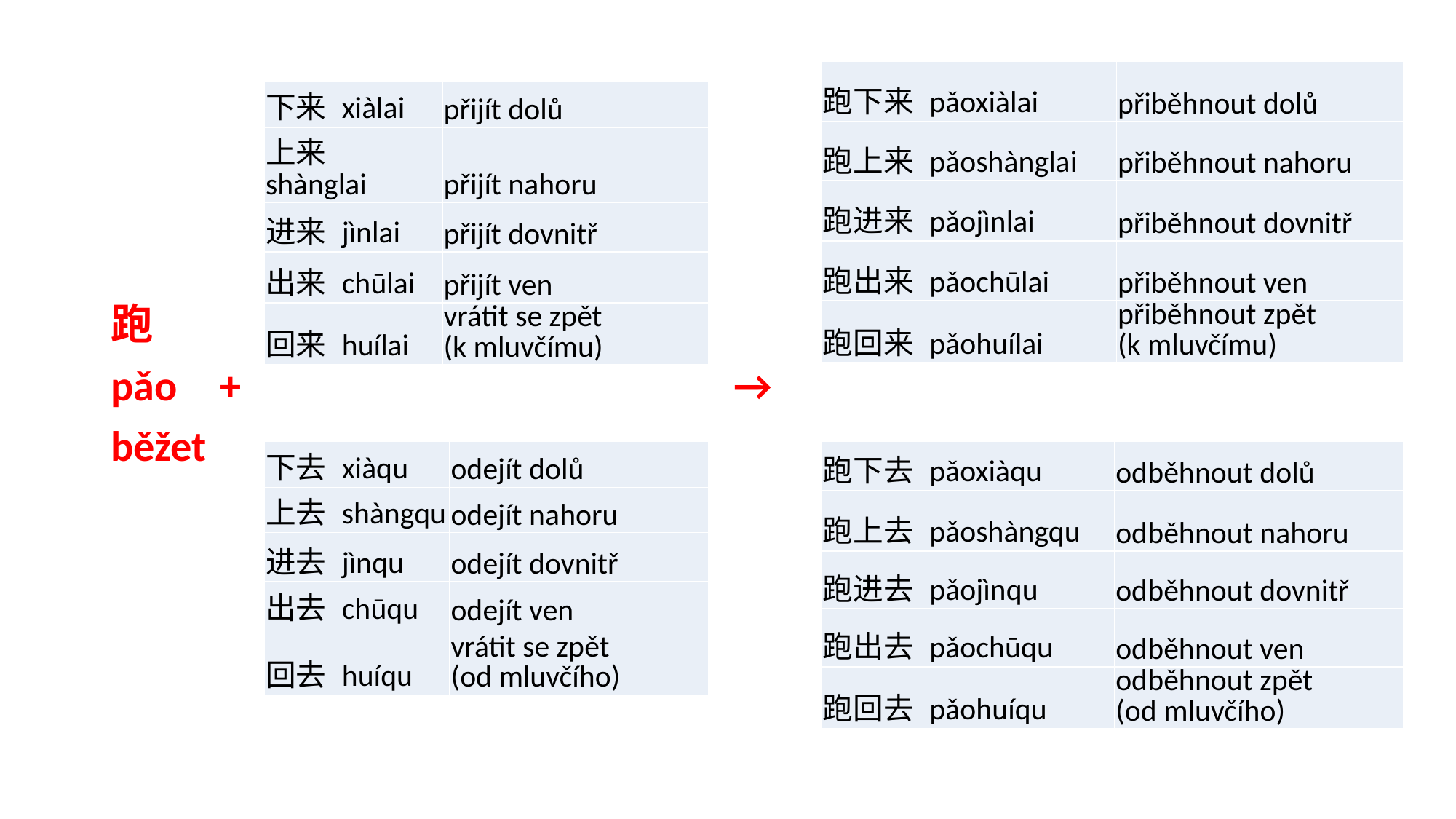

| 跑下来 pǎoxiàlai | přiběhnout dolů |
| --- | --- |
| 跑上来 pǎoshànglai | přiběhnout nahoru |
| 跑进来 pǎojìnlai | přiběhnout dovnitř |
| 跑出来 pǎochūlai | přiběhnout ven |
| 跑回来 pǎohuílai | přiběhnout zpět (k mluvčímu) |
| 下来 xiàlai | přijít dolů |
| --- | --- |
| 上来 shànglai | přijít nahoru |
| 进来 jìnlai | přijít dovnitř |
| 出来 chūlai | přijít ven |
| 回来 huílai | vrátit se zpět (k mluvčímu) |

跑
pǎo 	+				        →
běžet
| 下去 xiàqu | odejít dolů |
| --- | --- |
| 上去 shàngqu | odejít nahoru |
| 进去 jìnqu | odejít dovnitř |
| 出去 chūqu | odejít ven |
| 回去 huíqu | vrátit se zpět (od mluvčího) |
| 跑下去 pǎoxiàqu | odběhnout dolů |
| --- | --- |
| 跑上去 pǎoshàngqu | odběhnout nahoru |
| 跑进去 pǎojìnqu | odběhnout dovnitř |
| 跑出去 pǎochūqu | odběhnout ven |
| 跑回去 pǎohuíqu | odběhnout zpět (od mluvčího) |